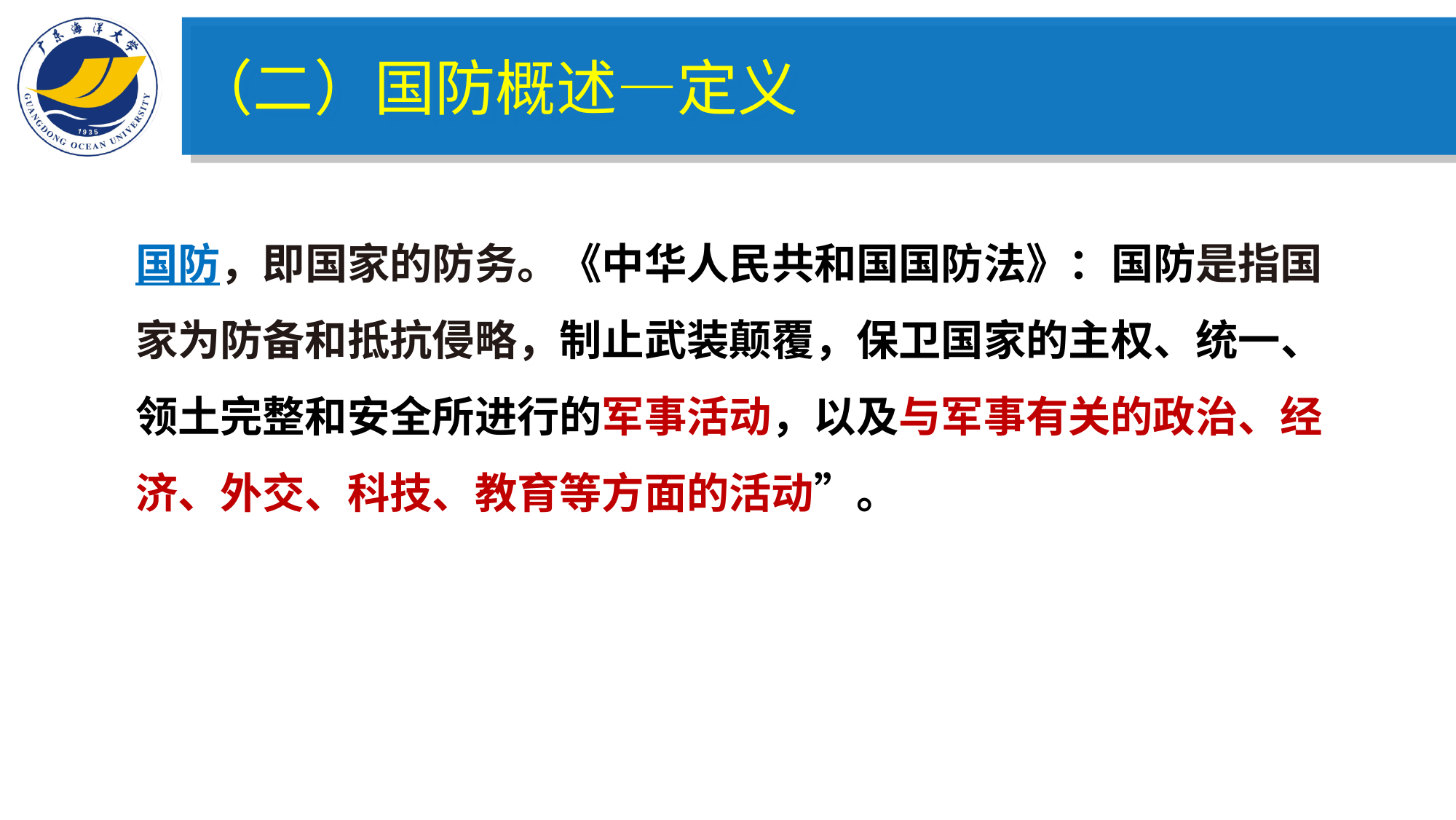

（二）国防概述—定义
国防，即国家的防务。《中华人民共和国国防法》：国防是指国家为防备和抵抗侵略，制止武装颠覆，保卫国家的主权、统一、领土完整和安全所进行的军事活动，以及与军事有关的政治、经济、外交、科技、教育等方面的活动”。